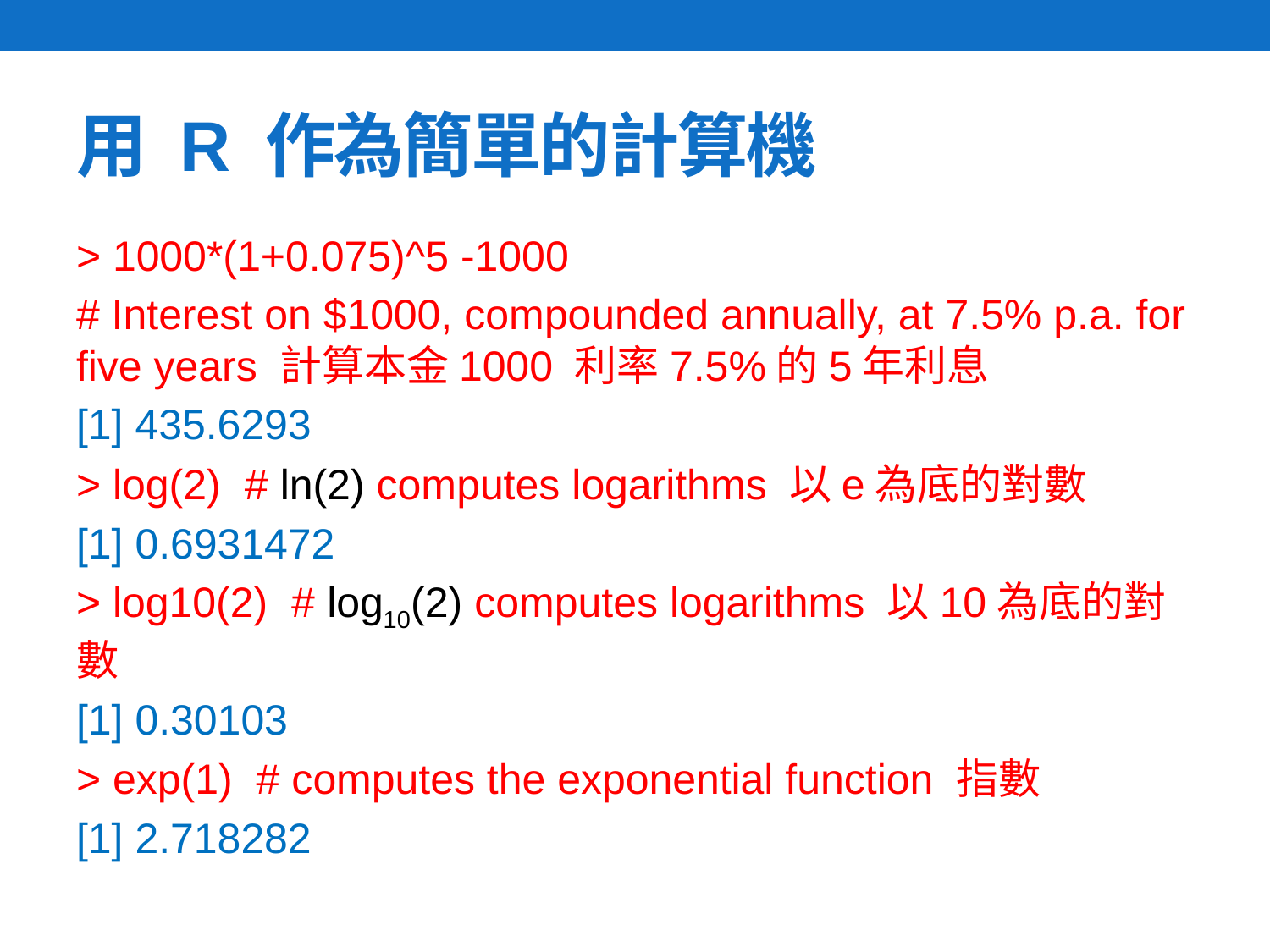

# 用 R 作為簡單的計算機
> 1000*(1+0.075)^5 -1000
# Interest on $1000, compounded annually, at 7.5% p.a. for five years 計算本金1000 利率7.5%的5年利息
[1] 435.6293
> log(2)  # ln(2) computes logarithms 以e為底的對數
[1] 0.6931472
> log10(2)  # log10(2) computes logarithms 以10為底的對數
[1] 0.30103
> exp(1)  # computes the exponential function 指數
[1] 2.718282